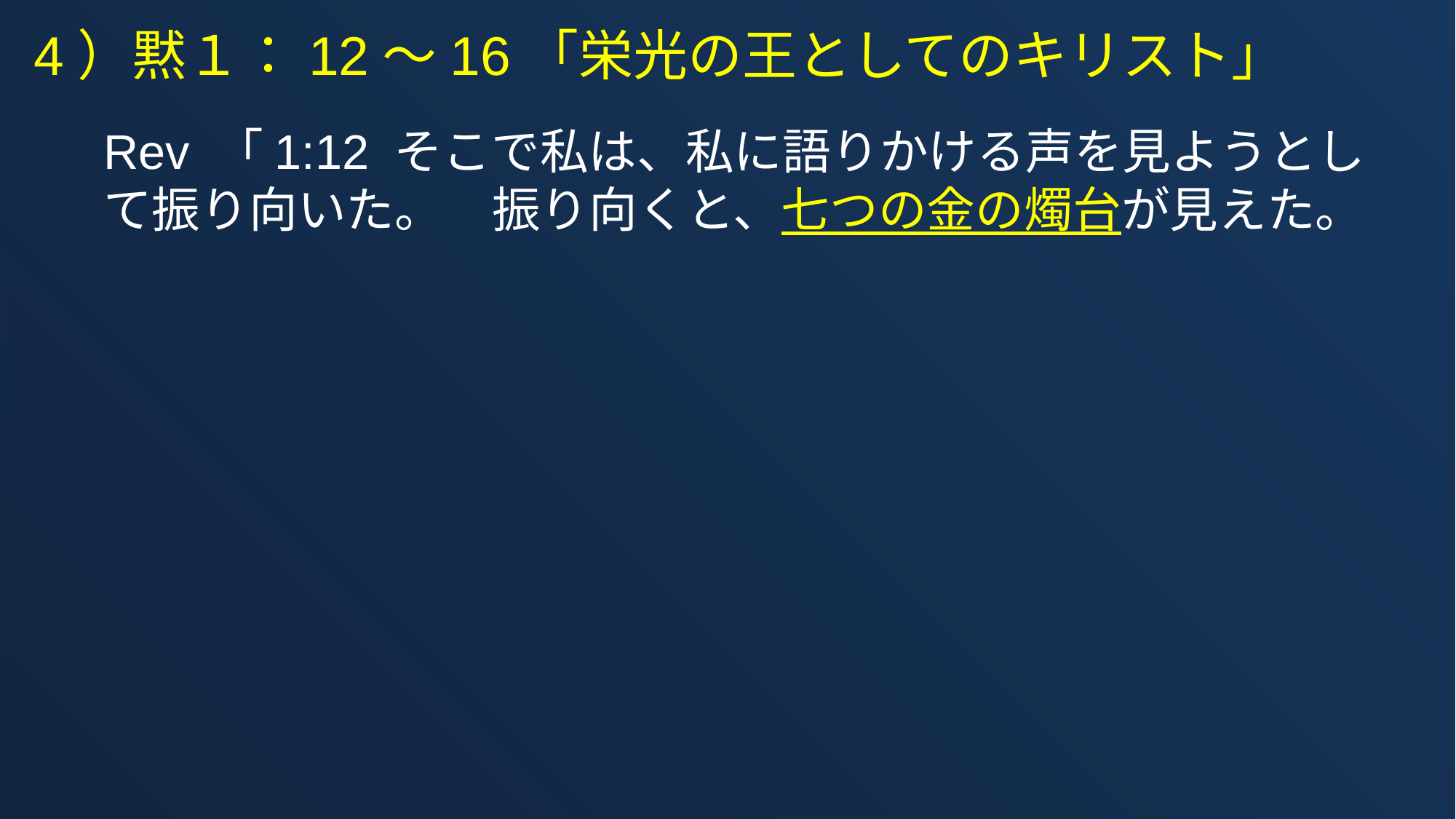

4）黙１：12～16「栄光の王としてのキリスト」
Rev 「1:12 そこで私は、私に語りかける声を見ようとして振り向いた。　振り向くと、七つの金の燭台が見えた。